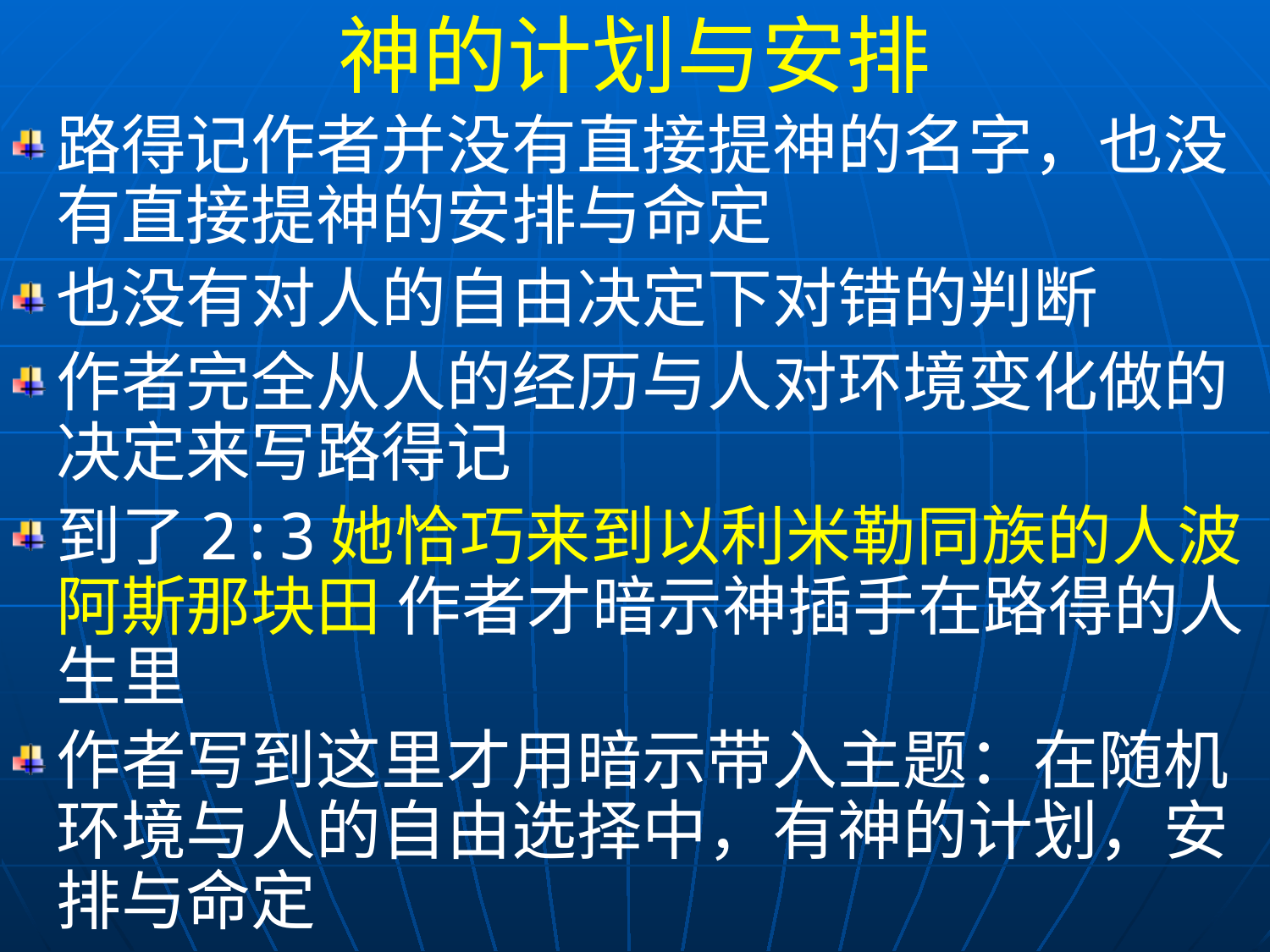

神的计划与安排
路得记作者并没有直接提神的名字，也没有直接提神的安排与命定
也没有对人的自由决定下对错的判断
作者完全从人的经历与人对环境变化做的决定来写路得记
到了2:3她恰巧来到以利米勒同族的人波阿斯那块田 作者才暗示神插手在路得的人生里
作者写到这里才用暗示带入主题：在随机环境与人的自由选择中，有神的计划，安排与命定